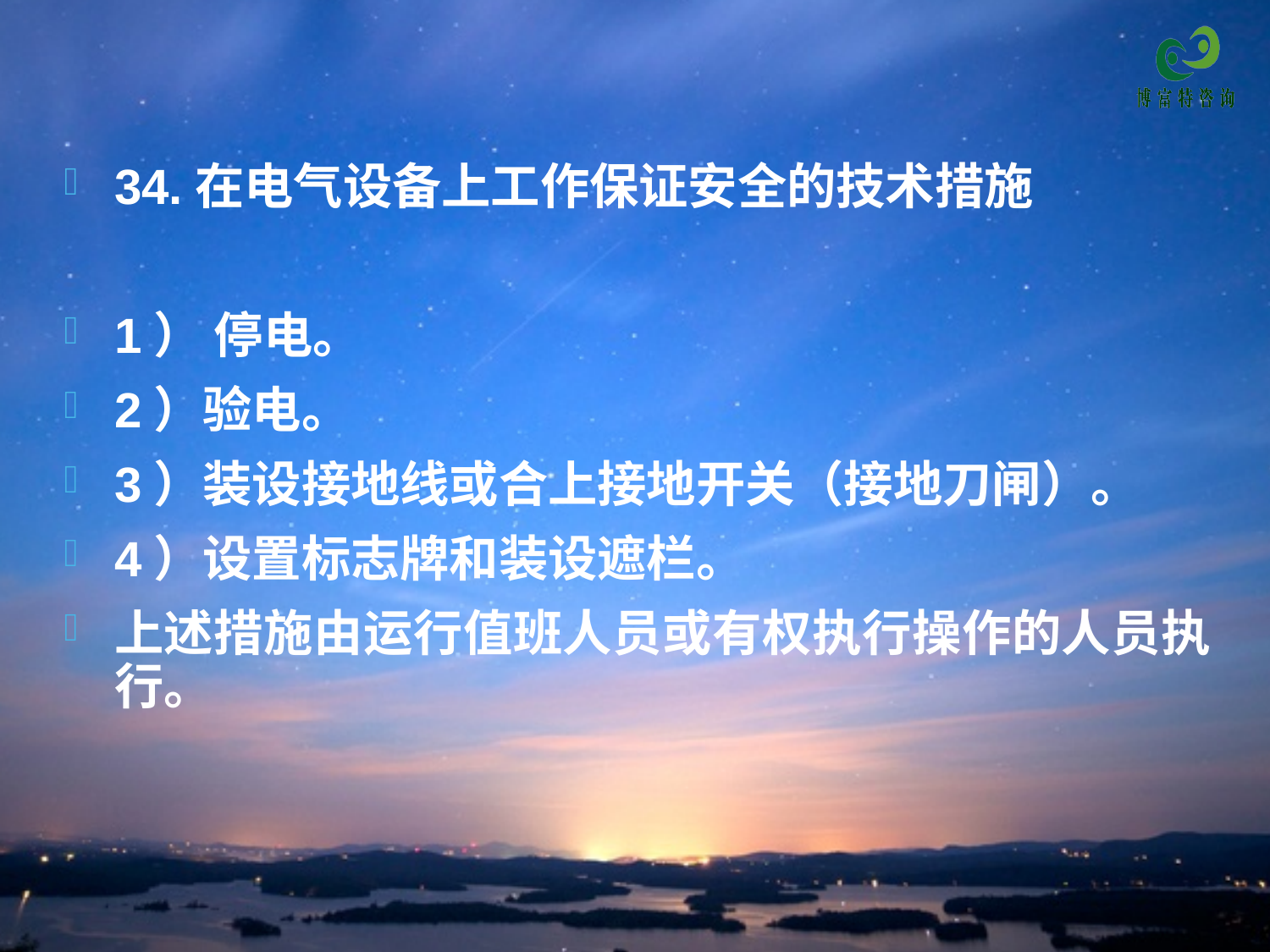

34.在电气设备上工作保证安全的技术措施

1） 停电。
2）验电。
3）装设接地线或合上接地开关（接地刀闸）。
4）设置标志牌和装设遮栏。
上述措施由运行值班人员或有权执行操作的人员执行。